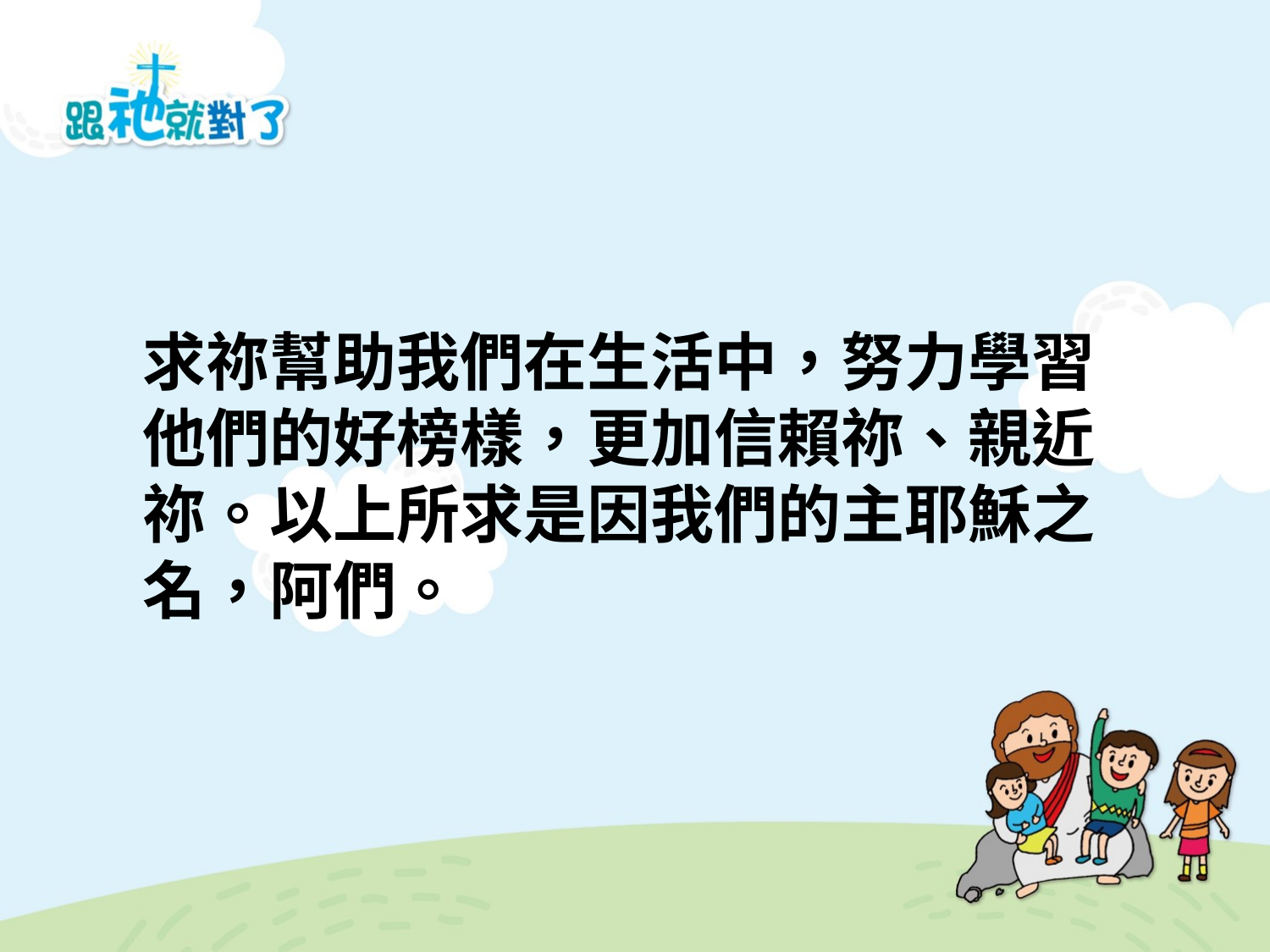

求祢幫助我們在生活中，努力學習他們的好榜樣，更加信賴祢、親近祢。以上所求是因我們的主耶穌之名，阿們。